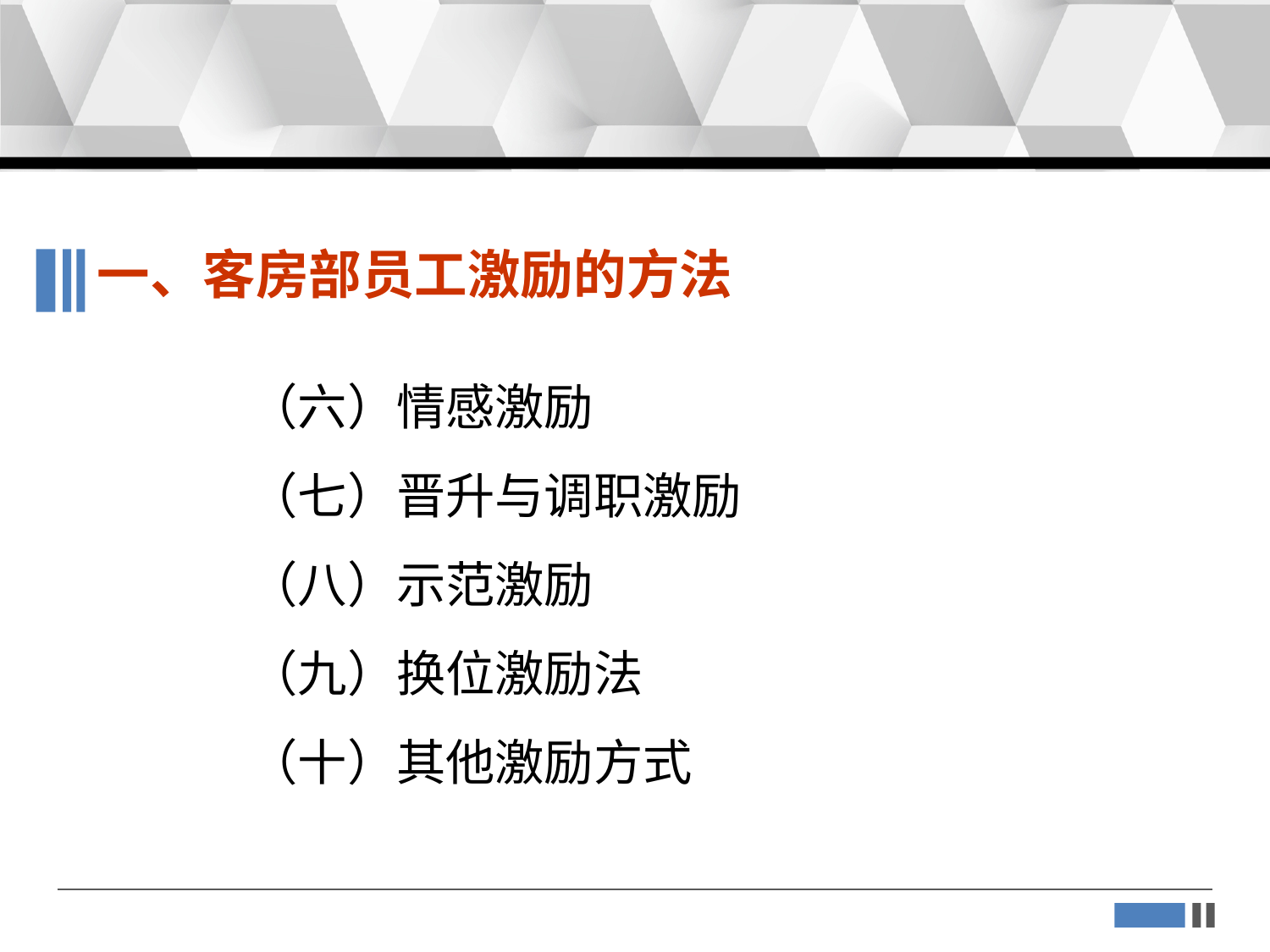

一、客房部员工激励的方法

（六）情感激励
（七）晋升与调职激励
（八）示范激励
（九）换位激励法
（十）其他激励方式